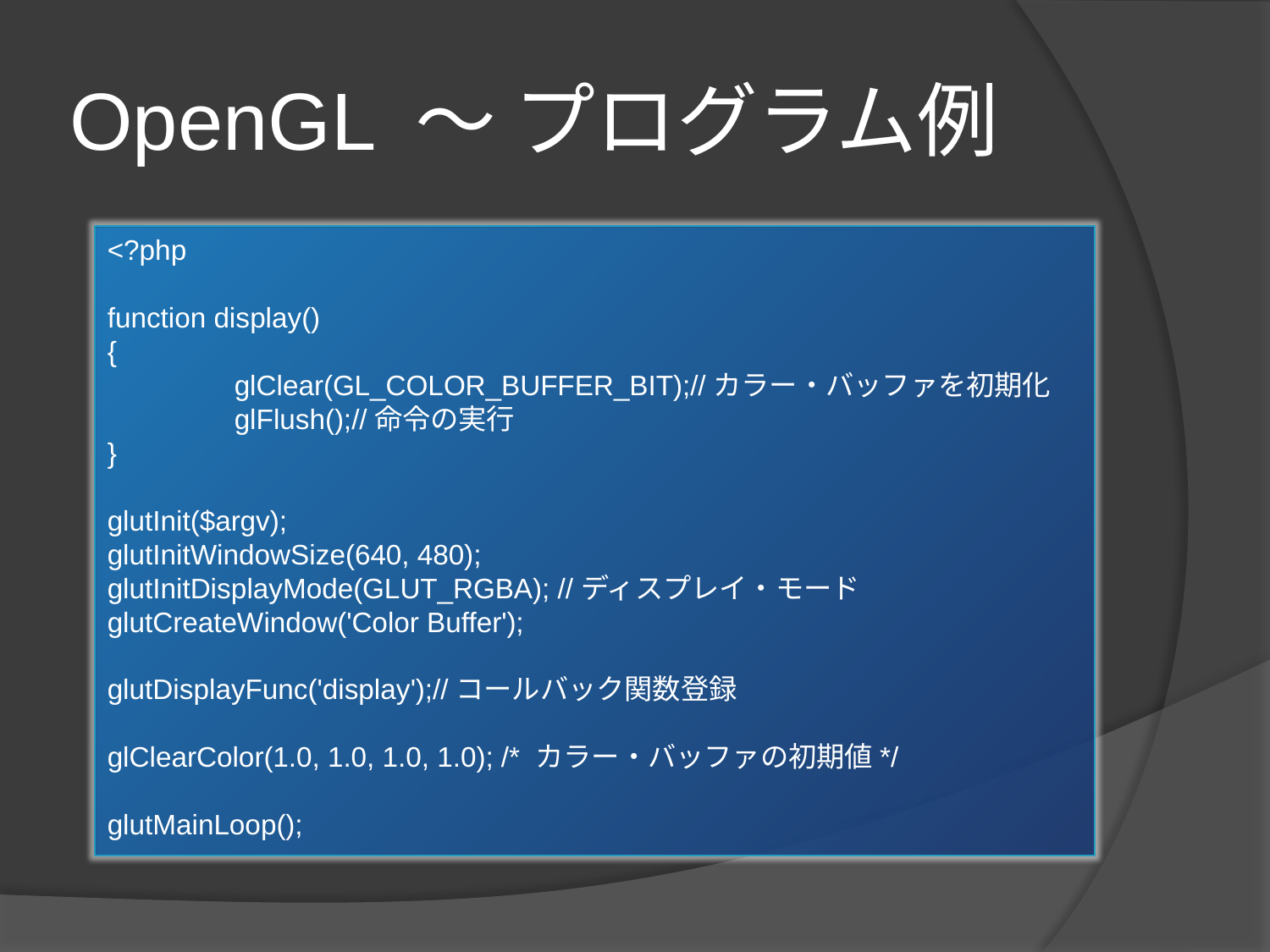

# OpenGL ～ プログラム例

<?php

function display()
{
	glClear(GL_COLOR_BUFFER_BIT);//カラー・バッファを初期化
	glFlush();//命令の実行
}

glutInit($argv);
glutInitWindowSize(640, 480);
glutInitDisplayMode(GLUT_RGBA); //ディスプレイ・モード
glutCreateWindow('Color Buffer');

glutDisplayFunc('display');//コールバック関数登録

glClearColor(1.0, 1.0, 1.0, 1.0); /* カラー・バッファの初期値*/

glutMainLoop();